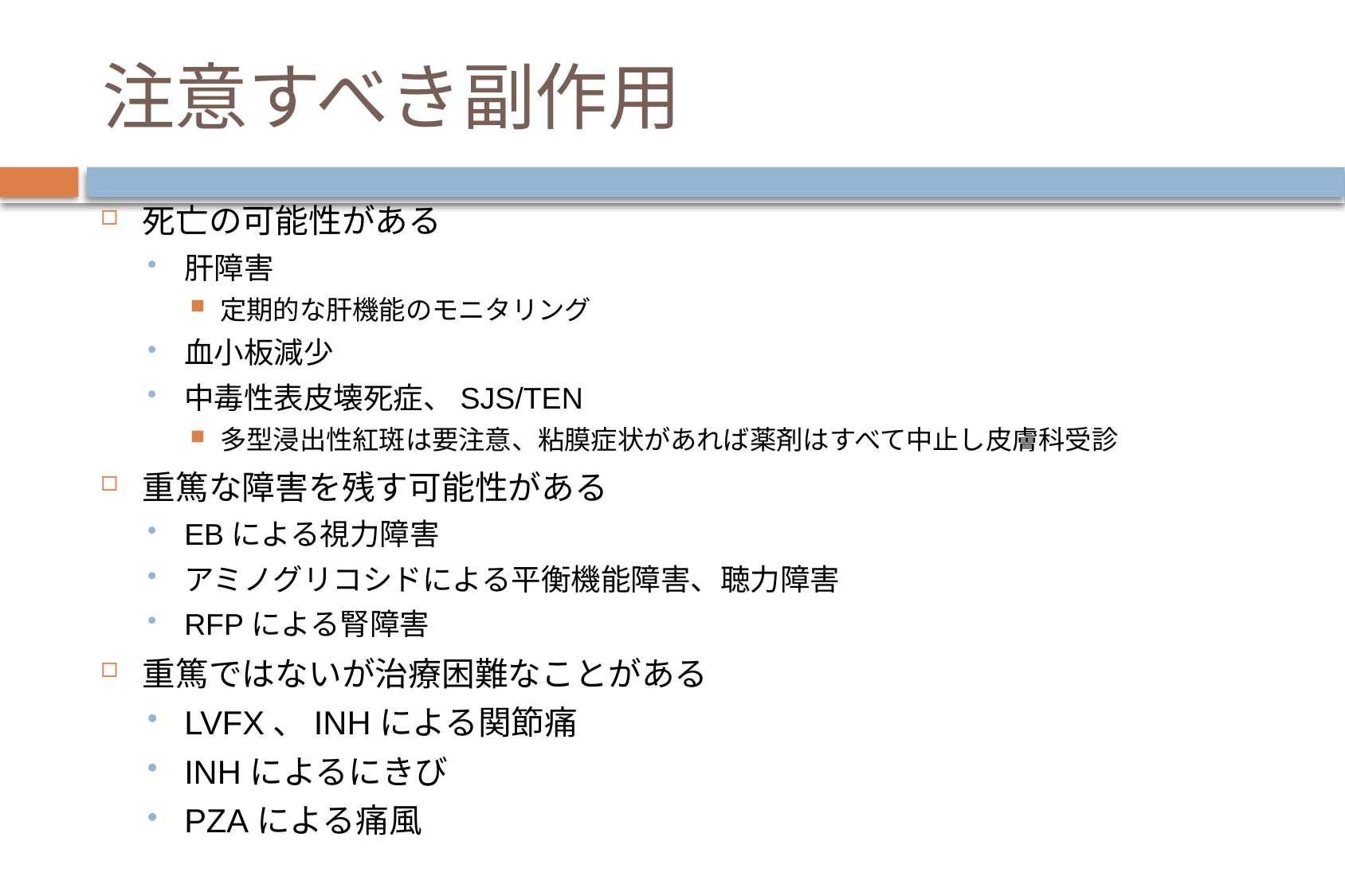

# 注意すべき副作用
死亡の可能性がある
肝障害
定期的な肝機能のモニタリング
血小板減少
中毒性表皮壊死症、SJS/TEN
多型浸出性紅斑は要注意、粘膜症状があれば薬剤はすべて中止し皮膚科受診
重篤な障害を残す可能性がある
EBによる視力障害
アミノグリコシドによる平衡機能障害、聴力障害
RFPによる腎障害
重篤ではないが治療困難なことがある
LVFX、INHによる関節痛
INHによるにきび
PZAによる痛風